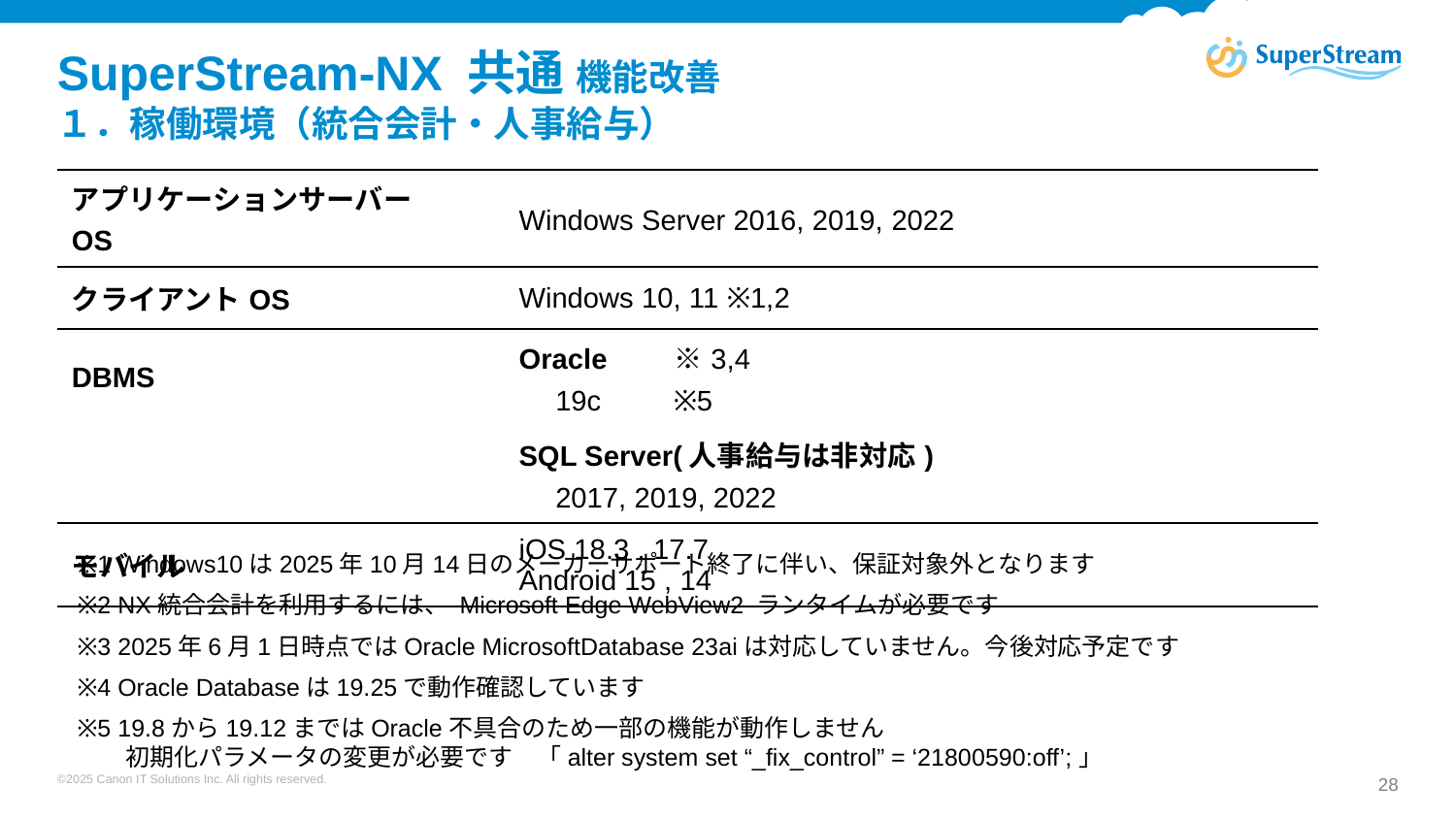

# SuperStream-NX 共通 機能改善　 １．稼働環境（統合会計・人事給与）
| アプリケーションサーバーOS | Windows Server 2016, 2019, 2022 |
| --- | --- |
| クライアントOS | Windows 10, 11 ※1,2 |
| DBMS | Oracle    　※3,4 　19c         ※5 |
|  | SQL Server(人事給与は非対応) 　2017, 2019, 2022 |
| モバイル | iOS 18.3 , 17.7 Android 15 , 14 |
※1 Windows10は2025年10月14日のメーカーサポート終了に伴い、保証対象外となります
※2 NX統合会計を利用するには、 Microsoft Edge WebView2 ランタイムが必要です
※3 2025年6月1日時点ではOracle MicrosoftDatabase 23aiは対応していません。今後対応予定です
※4 Oracle Databaseは19.25で動作確認しています
※5 19.8から19.12まではOracle不具合のため一部の機能が動作しません
　　初期化パラメータの変更が必要です　「alter system set “_fix_control” = ‘21800590:off’;」
©2025 Canon IT Solutions Inc. All rights reserved.
28